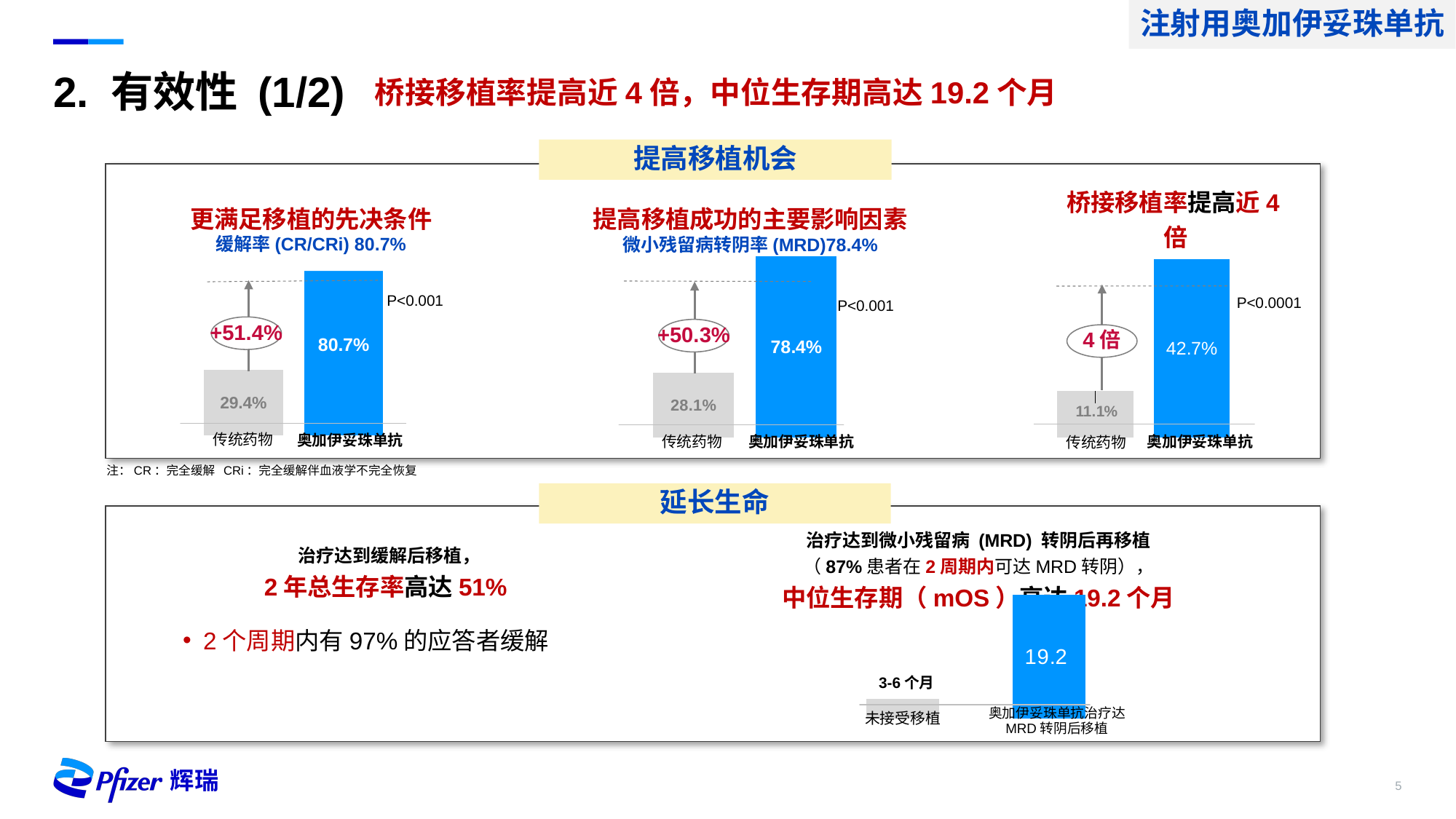

注射用奥加伊妥珠单抗
# 2. 有效性 (1/2)
桥接移植率提高近4倍，中位生存期高达19.2个月
提高移植机会

更满足移植的先决条件
缓解率(CR/CRi) 80.7%
桥接移植率提高近4倍
提高移植成功的主要影响因素
微小残留病转阴率(MRD)78.4%

### Chart

| Category | 系列 1 | 系列 2 |
|---|---|---|
| 类别 1 | 0.281 | 0.784 |
传统药物
奥加伊妥珠单抗

### Chart

| Category | 系列 1 | 系列 2 |
|---|---|---|
| 类别 1 | 0.294 | 0.807 |
传统药物
奥加伊妥珠单抗

### Chart

| Category | 系列 1 | 系列 2 |
|---|---|---|
| 类别 1 | 0.111 | 0.427 |
奥加伊妥珠单抗
传统药物
P<0.0001
4倍

P<0.001
P<0.001
+51.4%
+50.3%

注：CR：完全缓解  CRi：完全缓解伴血液学不完全恢复
延长生命

治疗达到微小残留病 (MRD) 转阴后再移植
（87%患者在2周期内可达MRD转阴），
中位生存期（mOS）高达19.2个月
治疗达到缓解后移植，
2年总生存率高达51%

### Chart

| Category | 系列 1 | 系列 2 |
|---|---|---|
| 类别 1 | 3.0 | 19.2 |
奥加伊妥珠单抗治疗达 MRD转阴后移植
未接受移植

2个周期内有97%的应答者缓解
3-6个月